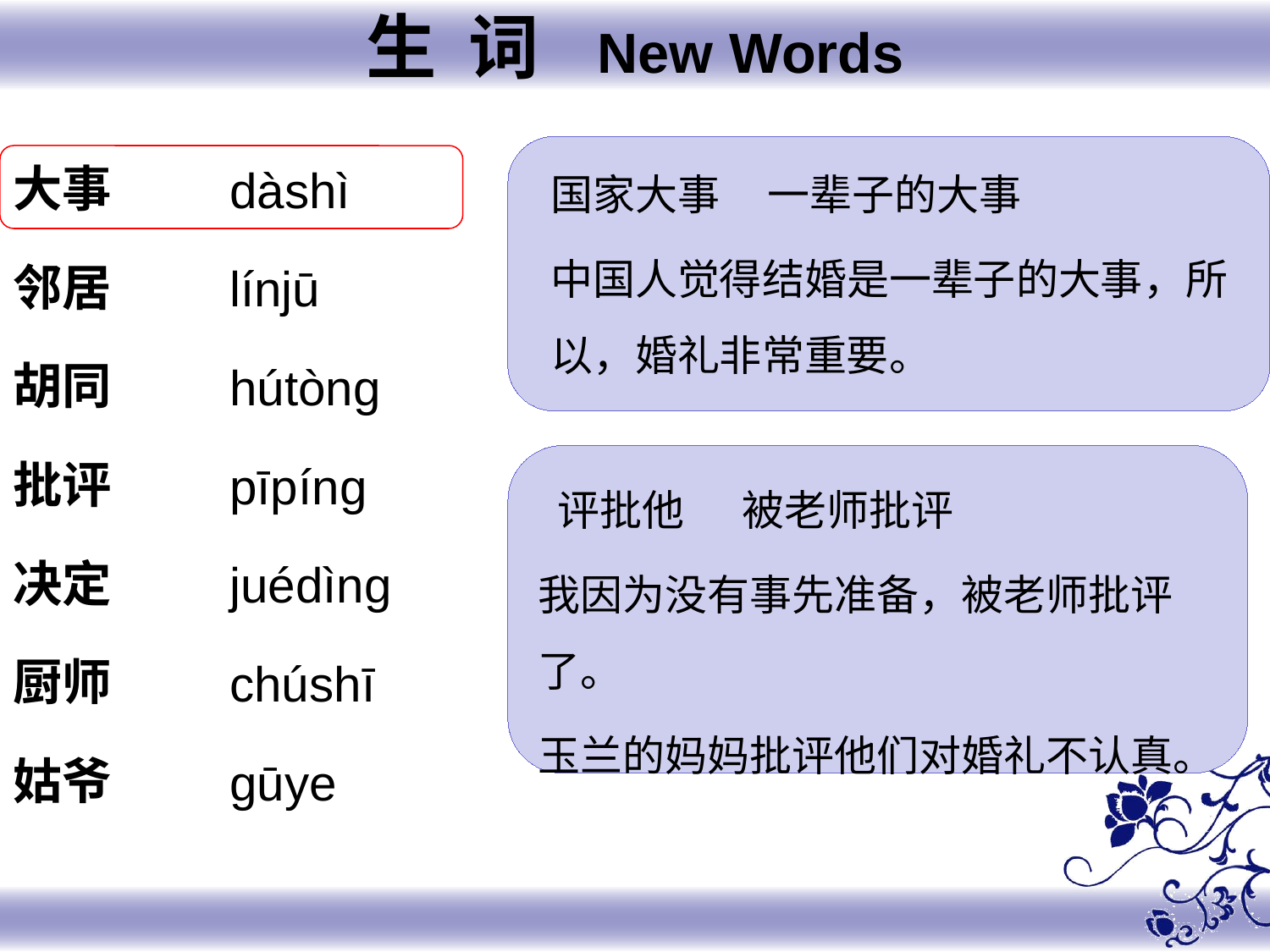

生  词   New Words
大事
邻居
胡同
批评
决定
厨师
姑爷
dàshì
línjū
hútòng
pīpíng
juédìng
chúshī
gūye

国家大事     一辈子的大事
中国人觉得结婚是一辈子的大事，所以，婚礼非常重要。

 评批他      被老师批评
我因为没有事先准备，被老师批评了。
玉兰的妈妈批评他们对婚礼不认真。